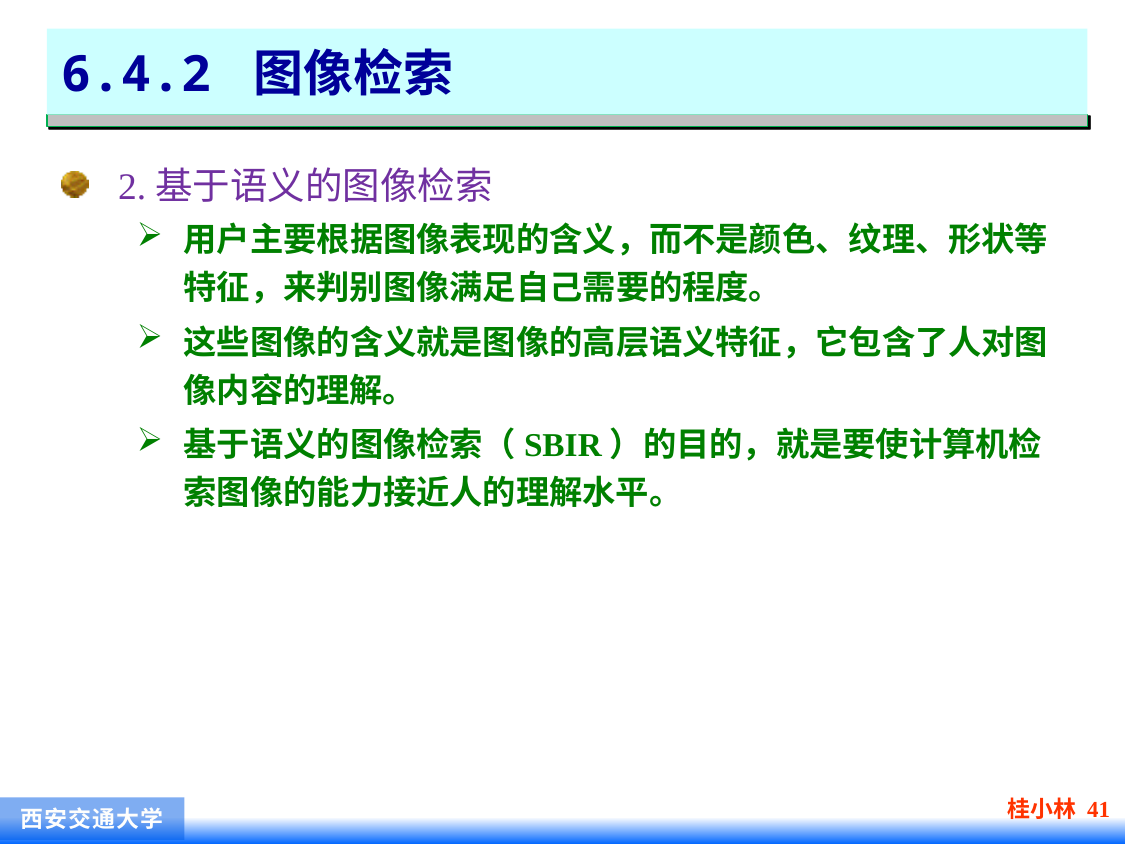

# 6.4.2 图像检索
2.基于语义的图像检索
用户主要根据图像表现的含义，而不是颜色、纹理、形状等特征，来判别图像满足自己需要的程度。
这些图像的含义就是图像的高层语义特征，它包含了人对图像内容的理解。
基于语义的图像检索（SBIR）的目的，就是要使计算机检索图像的能力接近人的理解水平。

桂小林 41